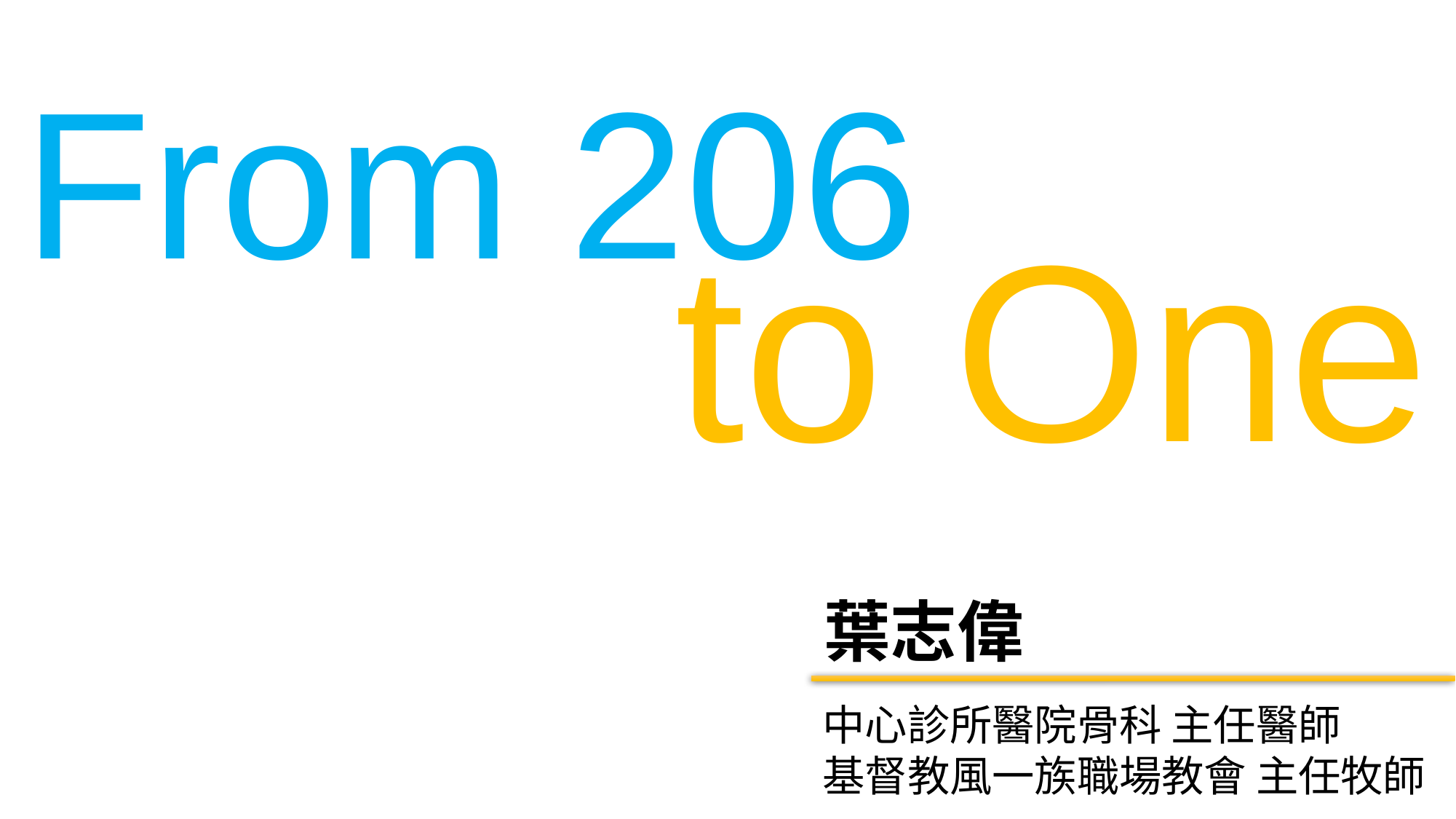

From 206
to One
葉志偉

中心診所醫院骨科 主任醫師
基督教風一族職場教會 主任牧師